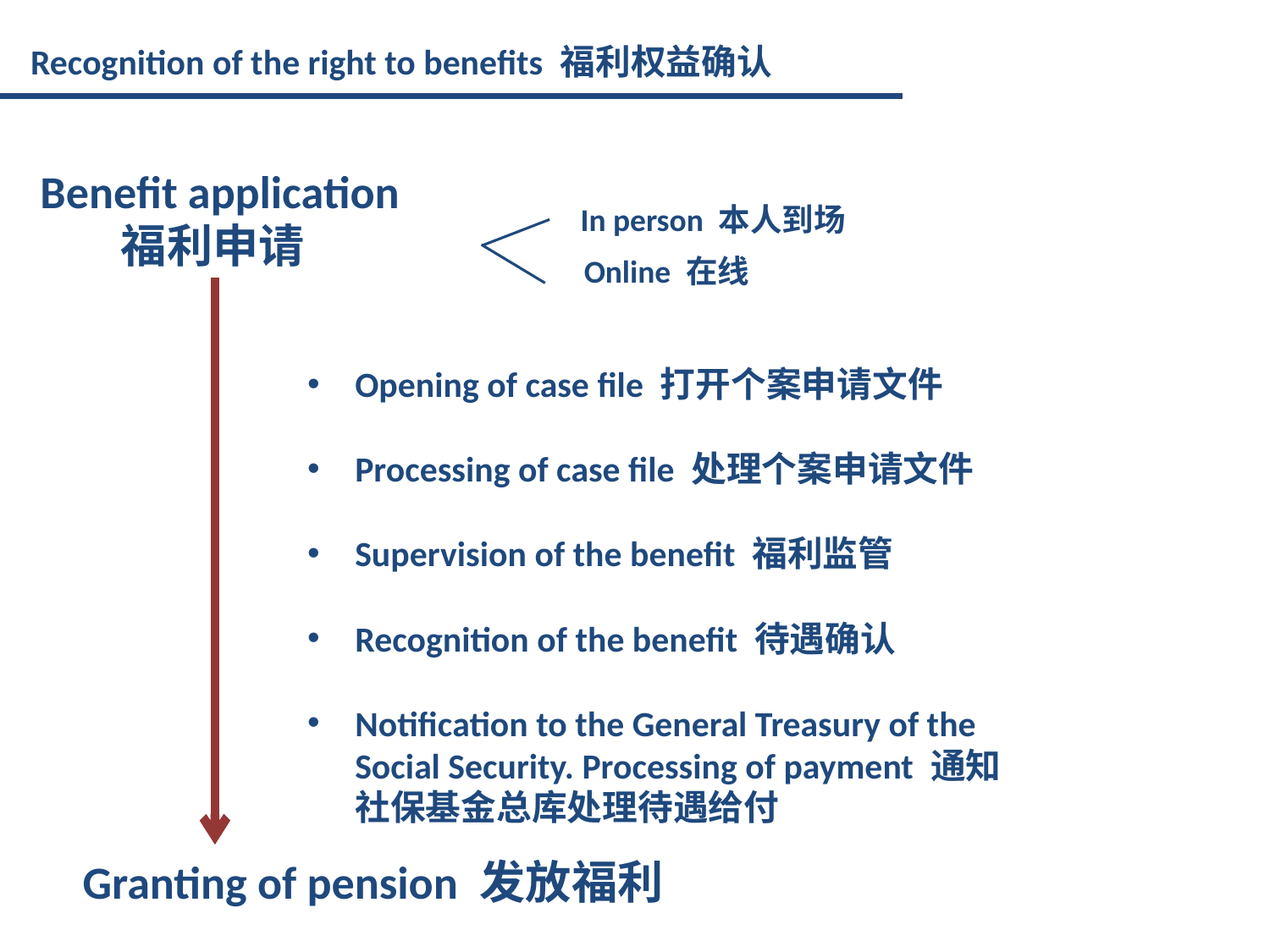

Recognition of the right to benefits 福利权益确认
  Benefit application
福利申请
In person 本人到场
Online 在线
Opening of case file 打开个案申请文件

Processing of case file 处理个案申请文件

Supervision of the benefit 福利监管

Recognition of the benefit 待遇确认

Notification to the General Treasury of the Social Security. Processing of payment 通知社保基金总库处理待遇给付
Granting of pension 发放福利